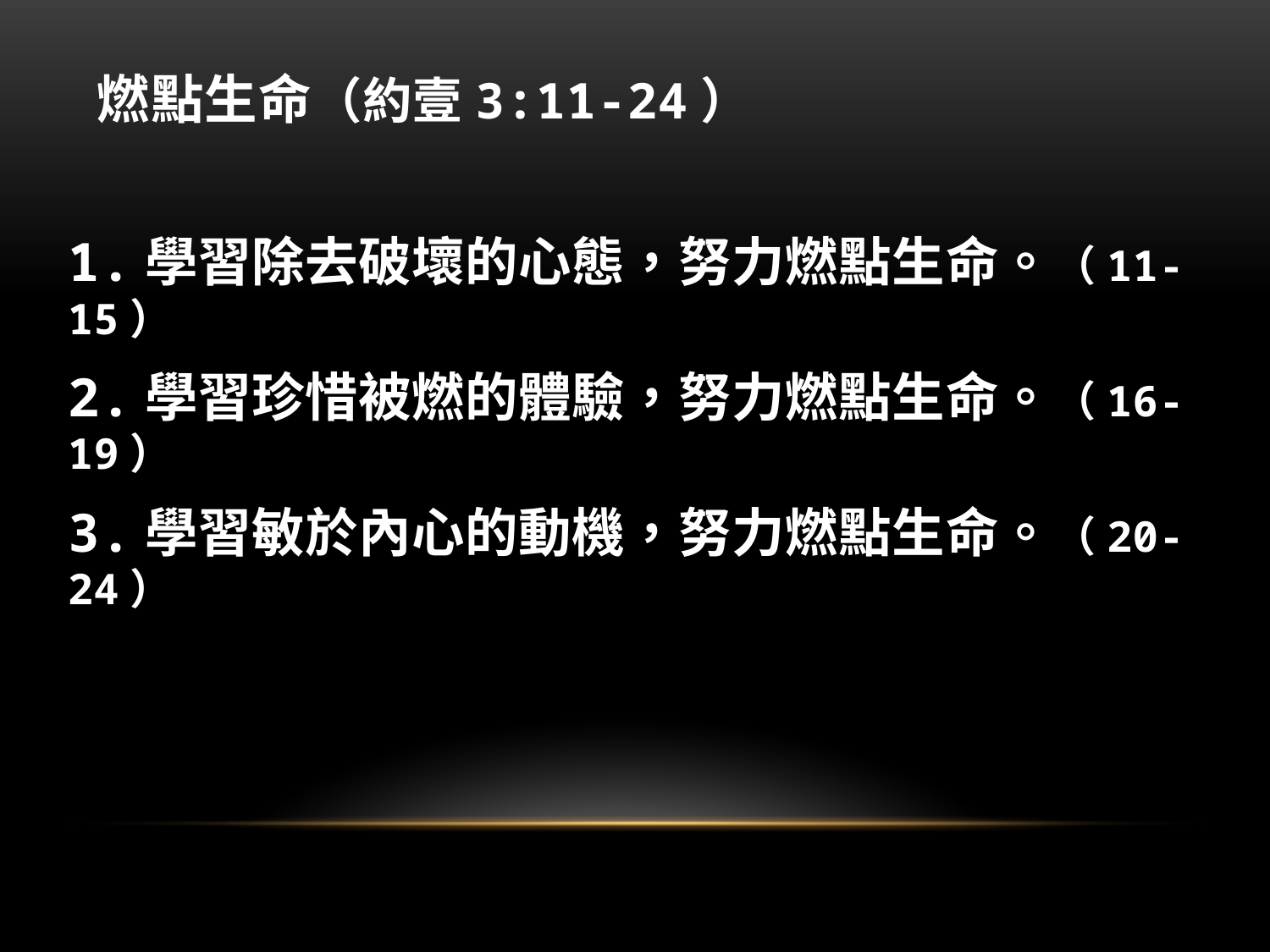

# 燃點生命（約壹3:11-24）
1.學習除去破壞的心態，努力燃點生命。（11-15）
2.學習珍惜被燃的體驗，努力燃點生命。（16-19）
3.學習敏於內心的動機，努力燃點生命。（20-24）